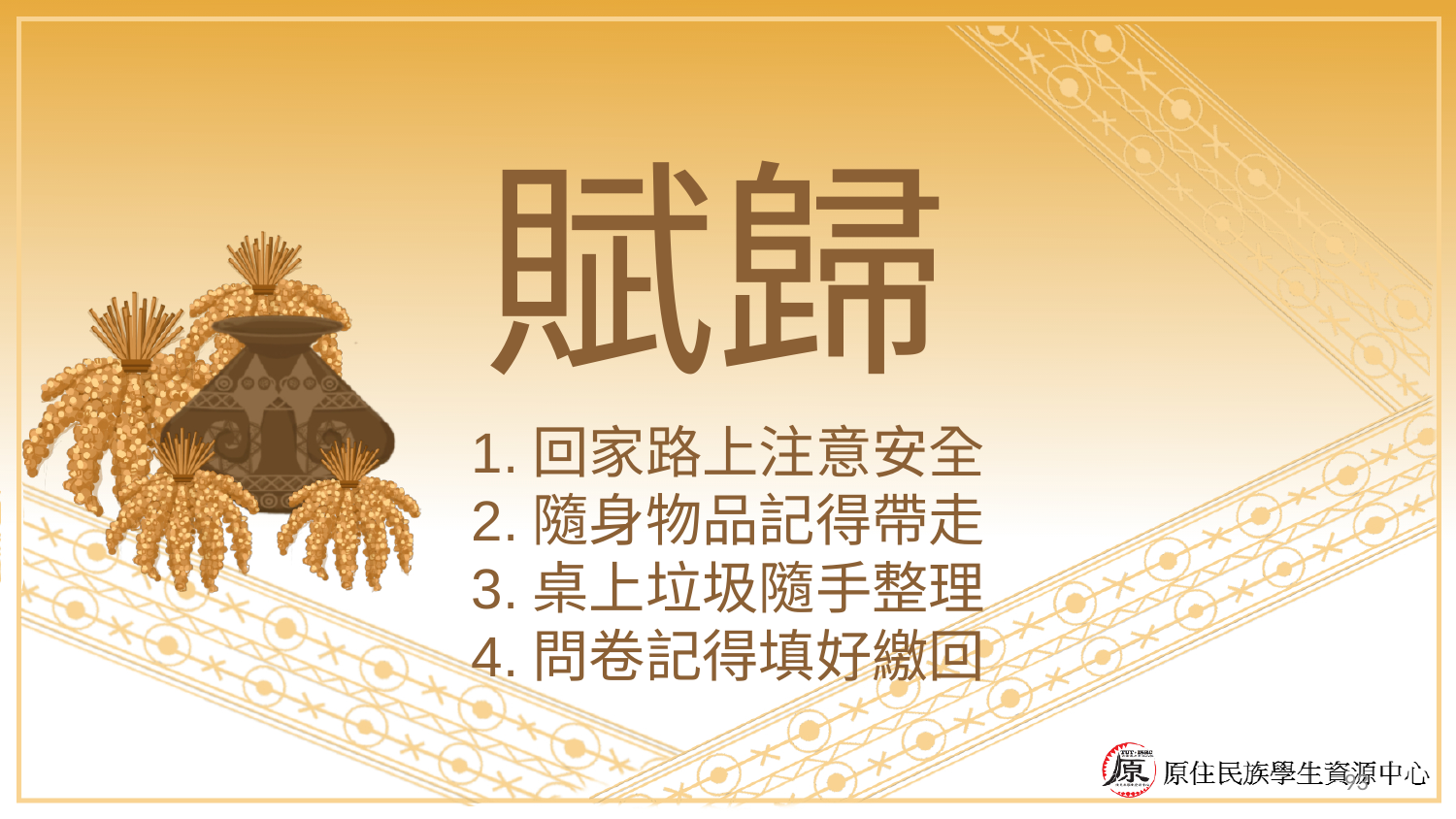

賦歸
1.回家路上注意安全
2.隨身物品記得帶走
3.桌上垃圾隨手整理
4.問卷記得填好繳回
93